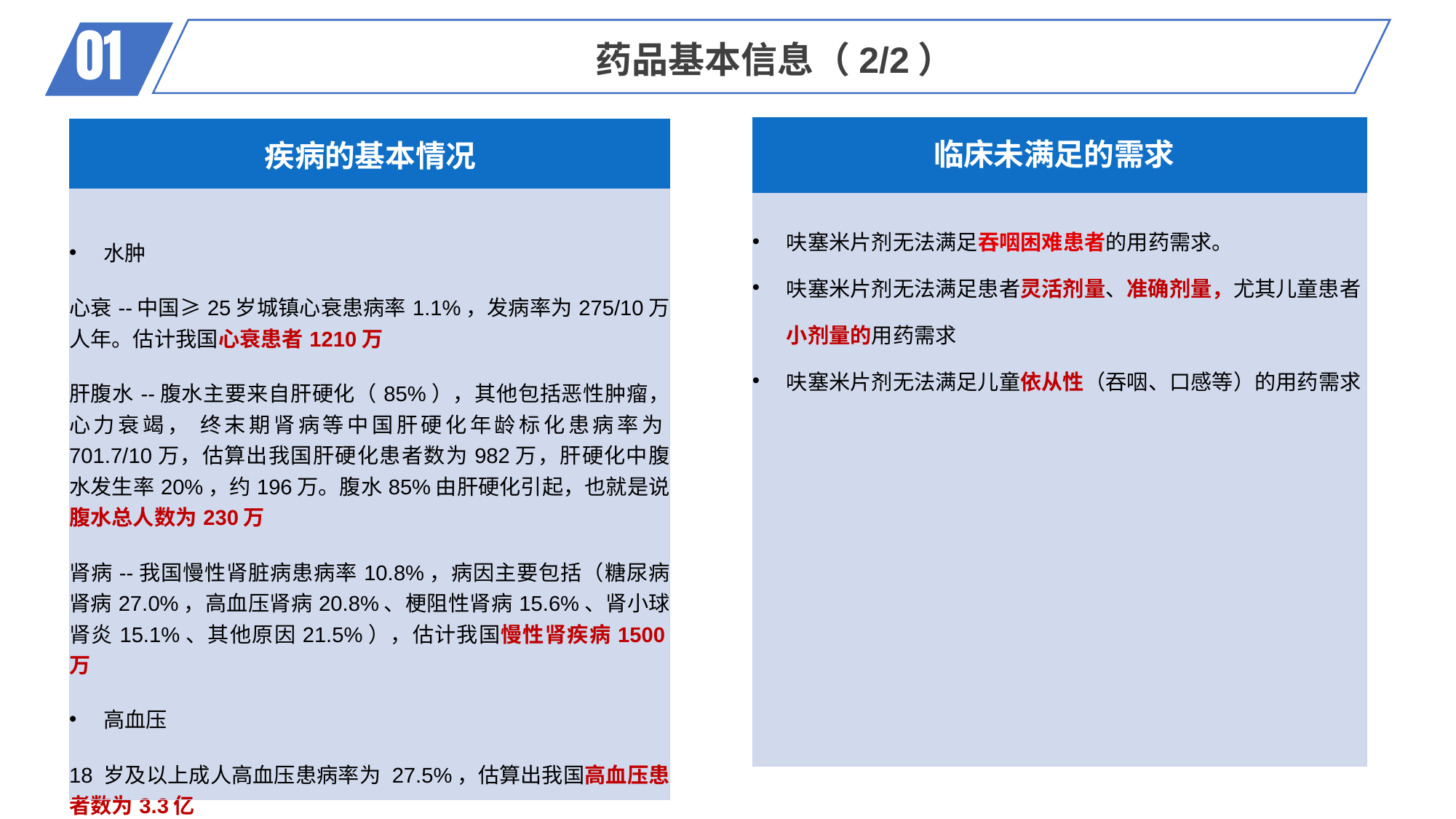

01

药品基本信息（2/2）
| 临床未满足的需求 |
| --- |
| 呋塞米片剂无法满足吞咽困难患者的用药需求。 呋塞米片剂无法满足患者灵活剂量、准确剂量，尤其儿童患者小剂量的用药需求 呋塞米片剂无法满足儿童依从性（吞咽、口感等）的用药需求 |
| 疾病的基本情况 |
| --- |
| 水肿 心衰--中国≥25岁城镇心衰患病率1.1%，发病率为275/10万人年。估计我国心衰患者1210万 肝腹水--腹水主要来自肝硬化（85%），其他包括恶性肿瘤，心力衰竭， 终末期肾病等中国肝硬化年龄标化患病率为701.7/10万，估算出我国肝硬化患者数为982万，肝硬化中腹水发生率20%，约196万。腹水85%由肝硬化引起，也就是说腹水总人数为230万 肾病--我国慢性肾脏病患病率10.8%，病因主要包括（糖尿病肾病27.0%，高血压肾病20.8%、梗阻性肾病15.6%、肾小球肾炎15.1%、其他原因21.5%），估计我国慢性肾疾病1500万 高血压 18 岁及以上成人高血压患病率为 27.5%，估算出我国高血压患者数为3.3亿 |